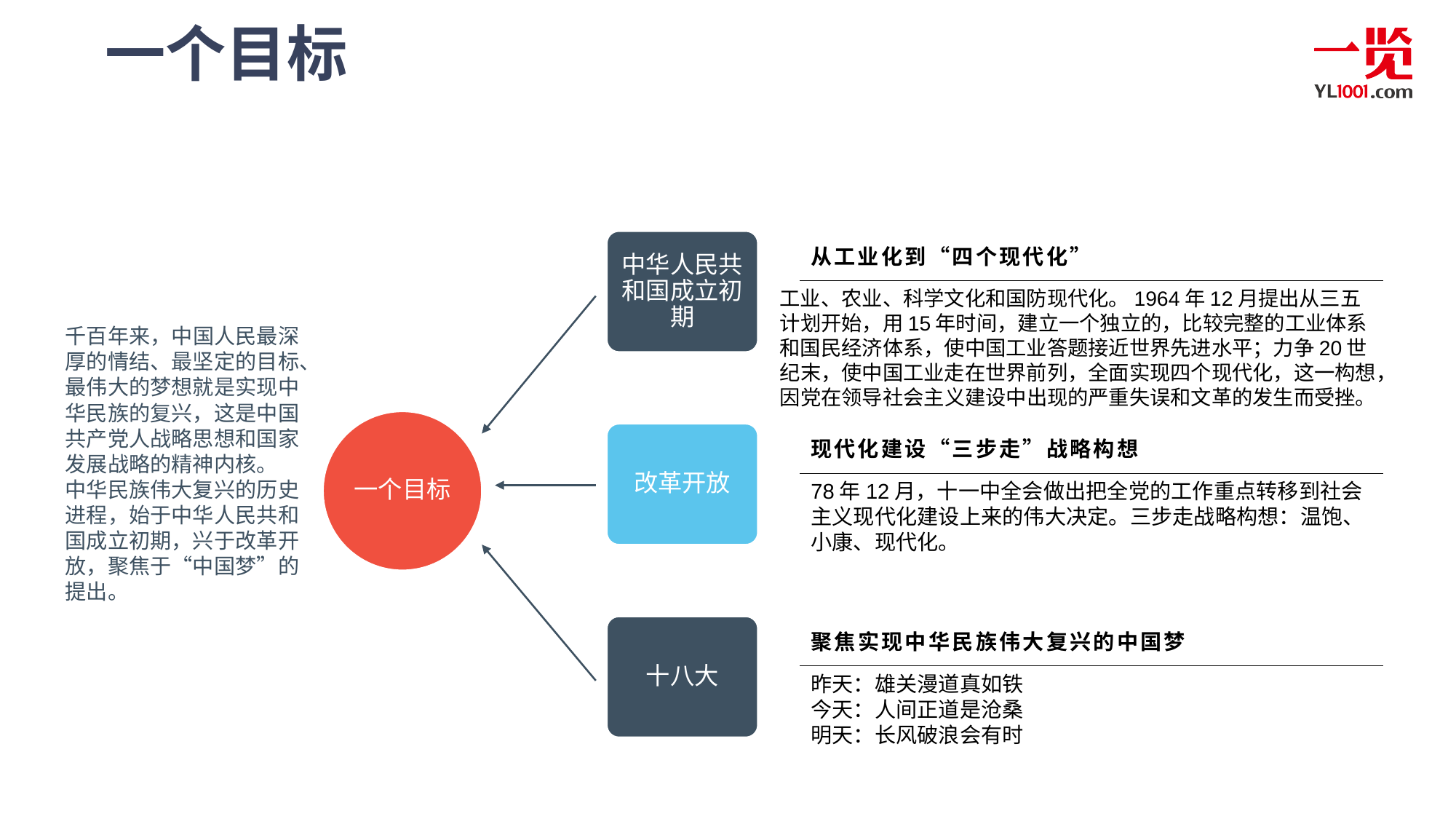

# 一个目标
从工业化到“四个现代化”
中华人民共和国成立初期
工业、农业、科学文化和国防现代化。1964年12月提出从三五计划开始，用15年时间，建立一个独立的，比较完整的工业体系和国民经济体系，使中国工业答题接近世界先进水平；力争20世纪末，使中国工业走在世界前列，全面实现四个现代化，这一构想，因党在领导社会主义建设中出现的严重失误和文革的发生而受挫。
千百年来，中国人民最深厚的情结、最坚定的目标、最伟大的梦想就是实现中华民族的复兴，这是中国共产党人战略思想和国家发展战略的精神内核。
中华民族伟大复兴的历史进程，始于中华人民共和国成立初期，兴于改革开放，聚焦于“中国梦”的提出。
一个目标
现代化建设“三步走”战略构想
改革开放
78年12月，十一中全会做出把全党的工作重点转移到社会主义现代化建设上来的伟大决定。三步走战略构想：温饱、小康、现代化。
十八大
聚焦实现中华民族伟大复兴的中国梦
昨天：雄关漫道真如铁
今天：人间正道是沧桑
明天：长风破浪会有时